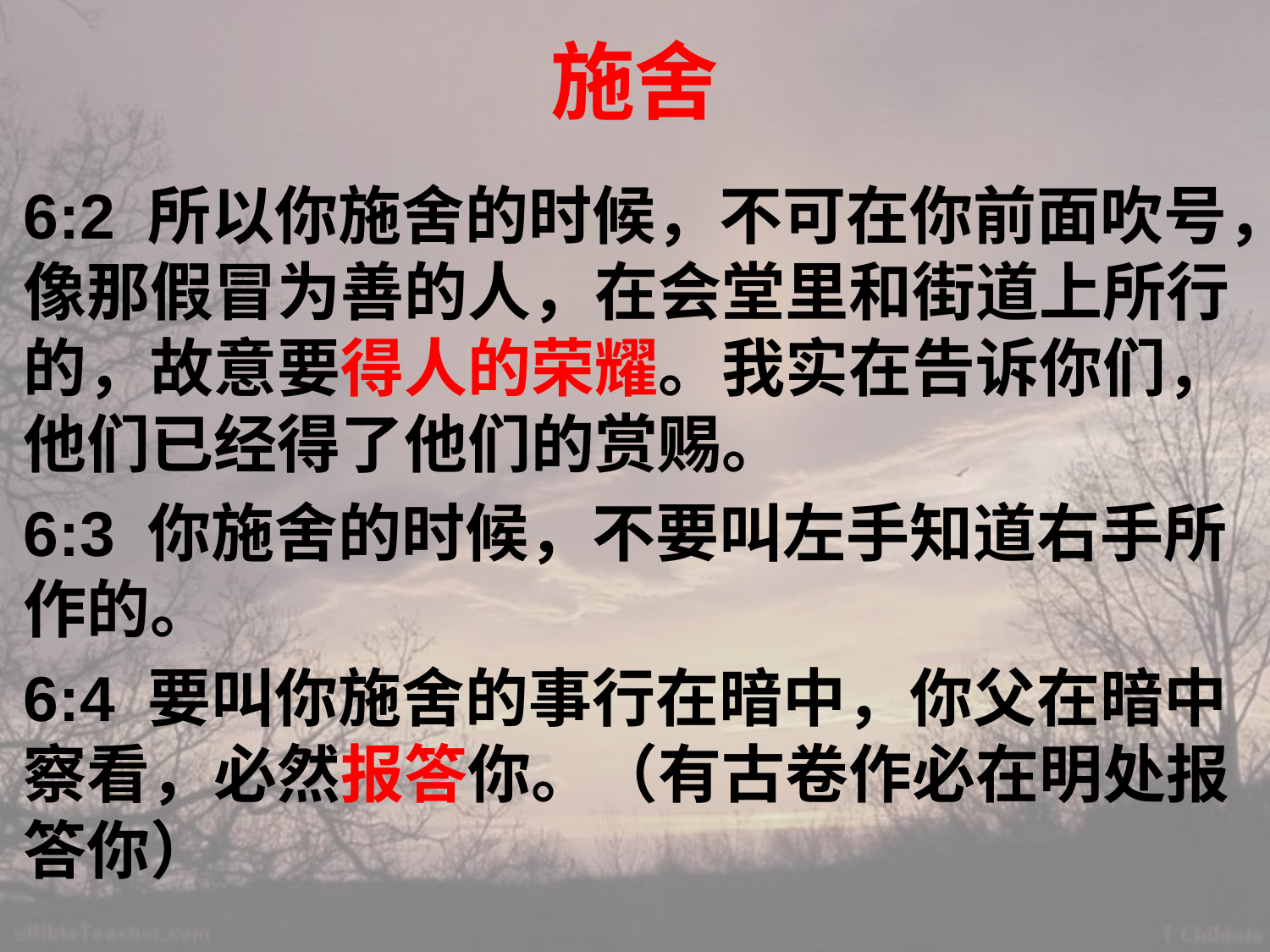

# 施舍
6:2 所以你施舍的时候，不可在你前面吹号，像那假冒为善的人，在会堂里和街道上所行的，故意要得人的荣耀。我实在告诉你们，他们已经得了他们的赏赐。
6:3 你施舍的时候，不要叫左手知道右手所作的。
6:4 要叫你施舍的事行在暗中，你父在暗中察看，必然报答你。（有古卷作必在明处报答你）